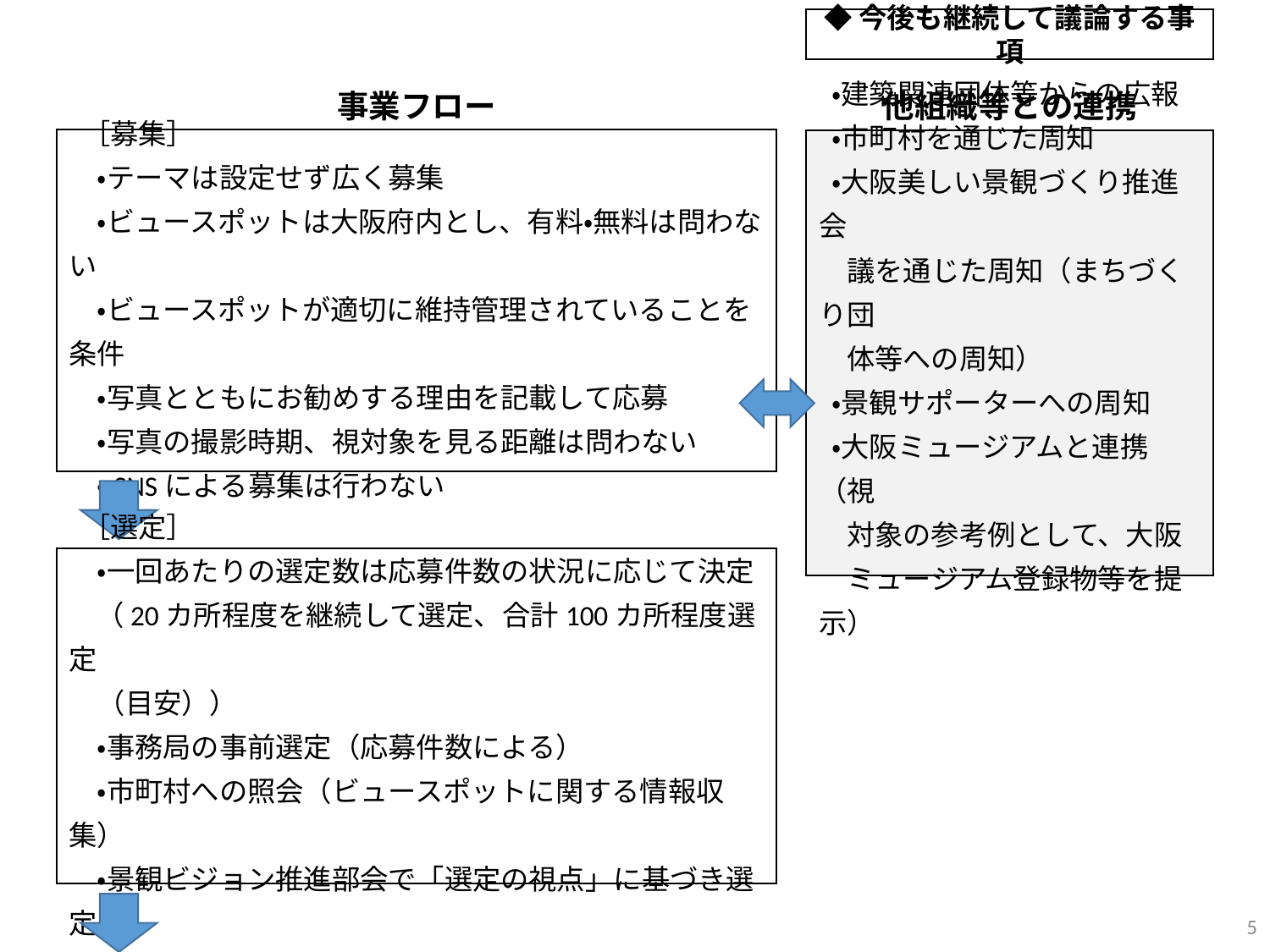

◆今後も継続して議論する事項
事業フロー
他組織等との連携
 ［募集］
　・テーマは設定せず広く募集
　・ビュースポットは大阪府内とし、有料・無料は問わない
　・ビュースポットが適切に維持管理されていることを条件
　・写真とともにお勧めする理由を記載して応募
　・写真の撮影時期、視対象を見る距離は問わない
　・SNSによる募集は行わない
 ・建築関連団体等からの広報
 ・市町村を通じた周知
 ・大阪美しい景観づくり推進会
　議を通じた周知（まちづくり団
　体等への周知）
 ・景観サポーターへの周知
 ・大阪ミュージアムと連携（視
　対象の参考例として、大阪
　ミュージアム登録物等を提示）

 ［選定］
　・一回あたりの選定数は応募件数の状況に応じて決定
　（20カ所程度を継続して選定、合計100カ所程度選定
　（目安））
　・事務局の事前選定（応募件数による）
　・市町村への照会（ビュースポットに関する情報収集）
　・景観ビジョン推進部会で「選定の視点」に基づき選定

5